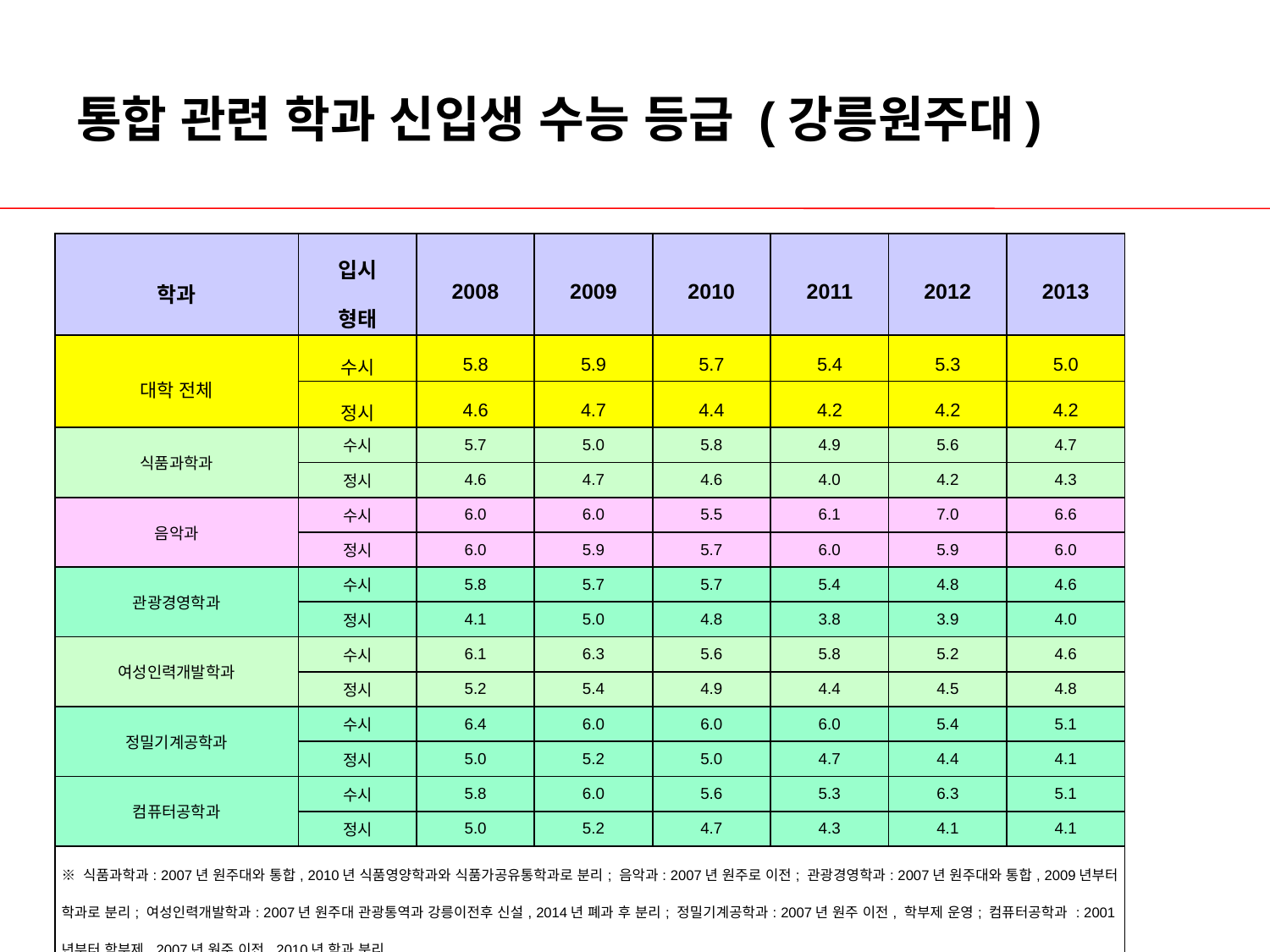

# 통합 관련 학과 신입생 수능 등급 (강릉원주대)
|  |  |  |  |  |  |  |  |
| --- | --- | --- | --- | --- | --- | --- | --- |
| 학과 | 입시 형태 | 2008 | 2009 | 2010 | 2011 | 2012 | 2013 |
| 대학 전체 | 수시 | 5.8 | 5.9 | 5.7 | 5.4 | 5.3 | 5.0 |
|  | 정시 | 4.6 | 4.7 | 4.4 | 4.2 | 4.2 | 4.2 |
| 식품과학과 | 수시 | 5.7 | 5.0 | 5.8 | 4.9 | 5.6 | 4.7 |
|  | 정시 | 4.6 | 4.7 | 4.6 | 4.0 | 4.2 | 4.3 |
| 음악과 | 수시 | 6.0 | 6.0 | 5.5 | 6.1 | 7.0 | 6.6 |
|  | 정시 | 6.0 | 5.9 | 5.7 | 6.0 | 5.9 | 6.0 |
| 관광경영학과 | 수시 | 5.8 | 5.7 | 5.7 | 5.4 | 4.8 | 4.6 |
|  | 정시 | 4.1 | 5.0 | 4.8 | 3.8 | 3.9 | 4.0 |
| 여성인력개발학과 | 수시 | 6.1 | 6.3 | 5.6 | 5.8 | 5.2 | 4.6 |
|  | 정시 | 5.2 | 5.4 | 4.9 | 4.4 | 4.5 | 4.8 |
| 정밀기계공학과 | 수시 | 6.4 | 6.0 | 6.0 | 6.0 | 5.4 | 5.1 |
|  | 정시 | 5.0 | 5.2 | 5.0 | 4.7 | 4.4 | 4.1 |
| 컴퓨터공학과 | 수시 | 5.8 | 6.0 | 5.6 | 5.3 | 6.3 | 5.1 |
|  | 정시 | 5.0 | 5.2 | 4.7 | 4.3 | 4.1 | 4.1 |
| ※ 식품과학과: 2007년 원주대와 통합, 2010년 식품영양학과와 식품가공유통학과로 분리; 음악과: 2007년 원주로 이전; 관광경영학과: 2007년 원주대와 통합, 2009년부터 학과로 분리; 여성인력개발학과: 2007년 원주대 관광통역과 강릉이전후 신설, 2014년 폐과 후 분리; 정밀기계공학과: 2007년 원주 이전, 학부제 운영; 컴퓨터공학과 : 2001년부터 학부제, 2007년 원주 이전, 2010년 학과 분리 |  |  |  |  |  |  |  |